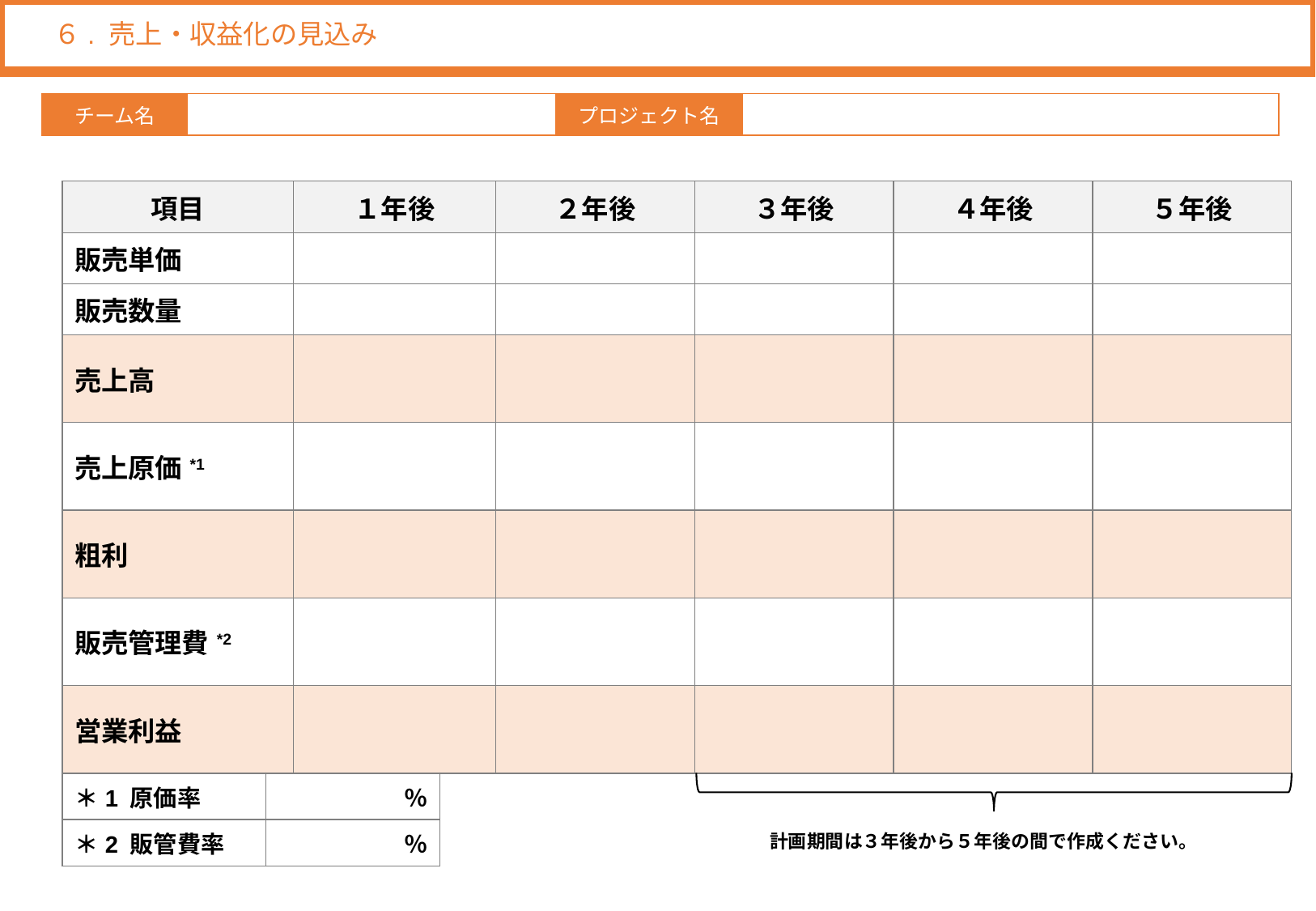

６. 売上・収益化の見込み

| 項目 | １年後 | ２年後 | ３年後 | ４年後 | ５年後 |
| --- | --- | --- | --- | --- | --- |
| 販売単価 |  |  |  |  |  |
| 販売数量 |  |  |  |  |  |
| 売上高 |  |  |  |  |  |
| 売上原価\*1 |  |  |  |  |  |
| 粗利 |  |  |  |  |  |
| 販売管理費\*2 |  |  |  |  |  |
| 営業利益 |  |  |  |  |  |

| ＊1 原価率 | ％ |
| --- | --- |
| ＊2 販管費率 | ％ |
計画期間は３年後から５年後の間で作成ください。